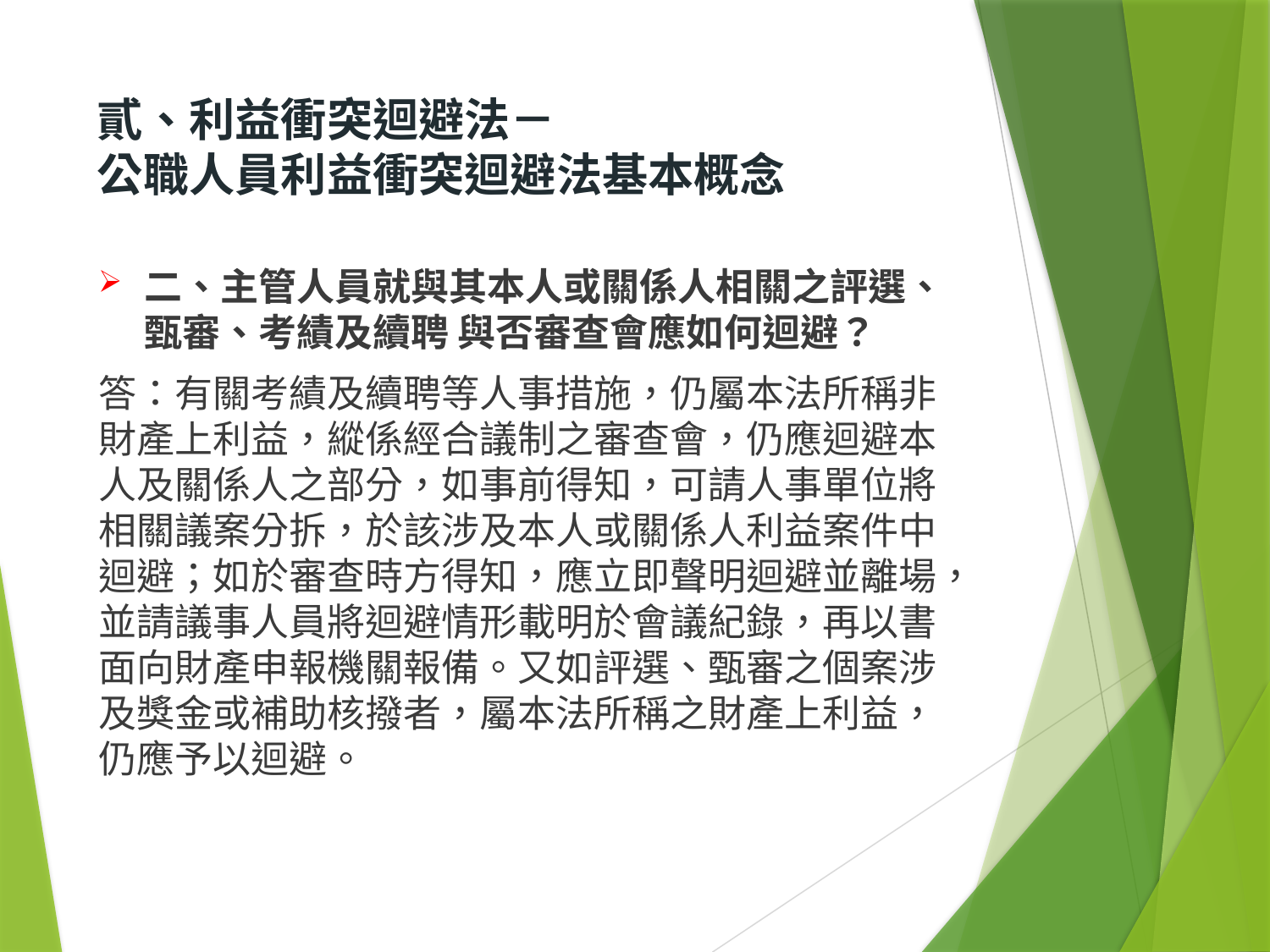

# 貳、利益衝突迴避法－ 公職人員利益衝突迴避法基本概念
二、主管人員就與其本人或關係人相關之評選、甄審、考績及續聘 與否審查會應如何迴避？
答：有關考績及續聘等人事措施，仍屬本法所稱非財產上利益，縱係經合議制之審查會，仍應迴避本人及關係人之部分，如事前得知，可請人事單位將相關議案分拆，於該涉及本人或關係人利益案件中迴避；如於審查時方得知，應立即聲明迴避並離場，並請議事人員將迴避情形載明於會議紀錄，再以書面向財產申報機關報備。又如評選、甄審之個案涉及獎金或補助核撥者，屬本法所稱之財產上利益，仍應予以迴避。